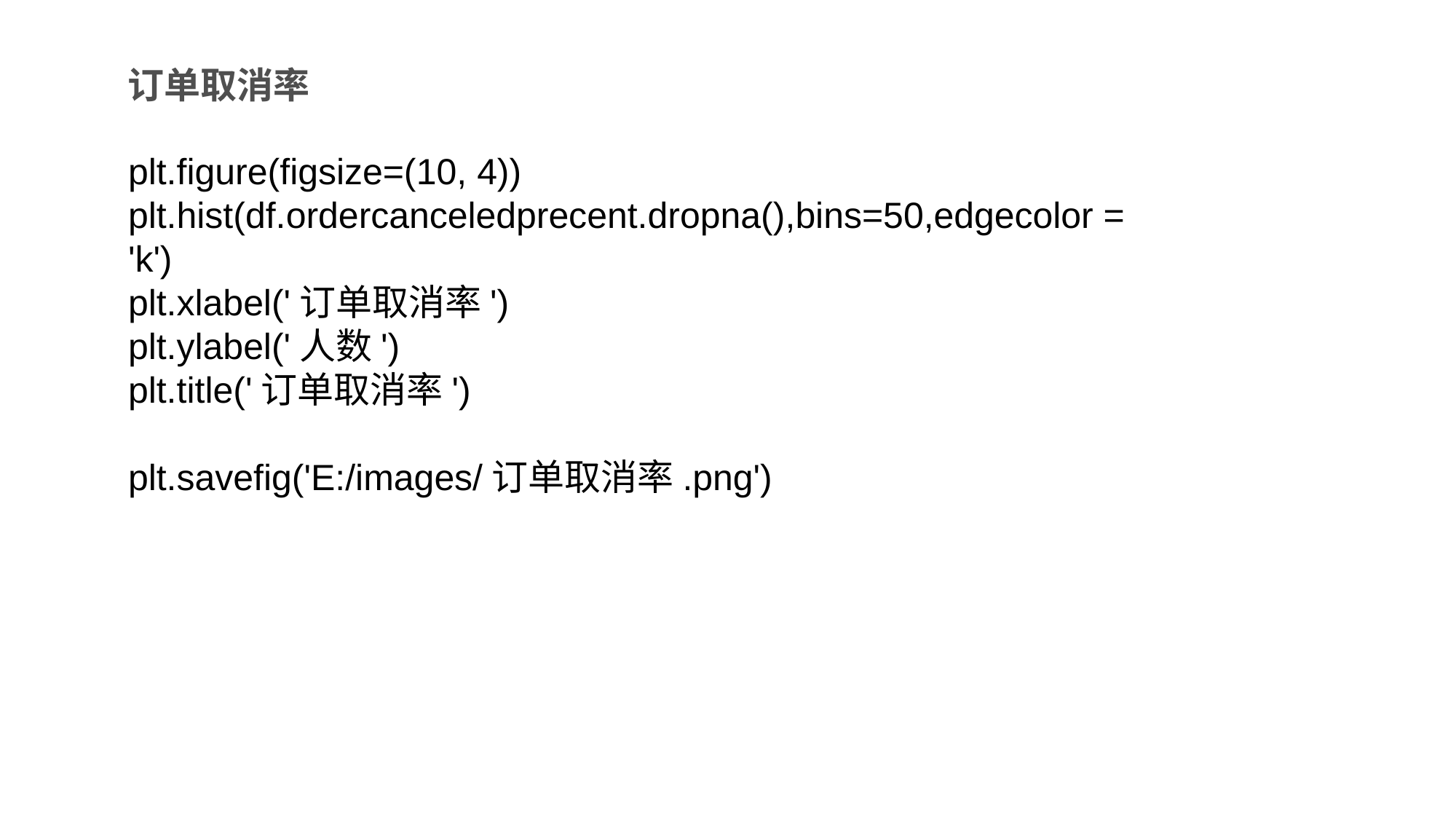

订单取消率
plt.figure(figsize=(10, 4))
plt.hist(df.ordercanceledprecent.dropna(),bins=50,edgecolor = 'k')
plt.xlabel('订单取消率')
plt.ylabel('人数')
plt.title('订单取消率')

plt.savefig('E:/images/订单取消率.png')